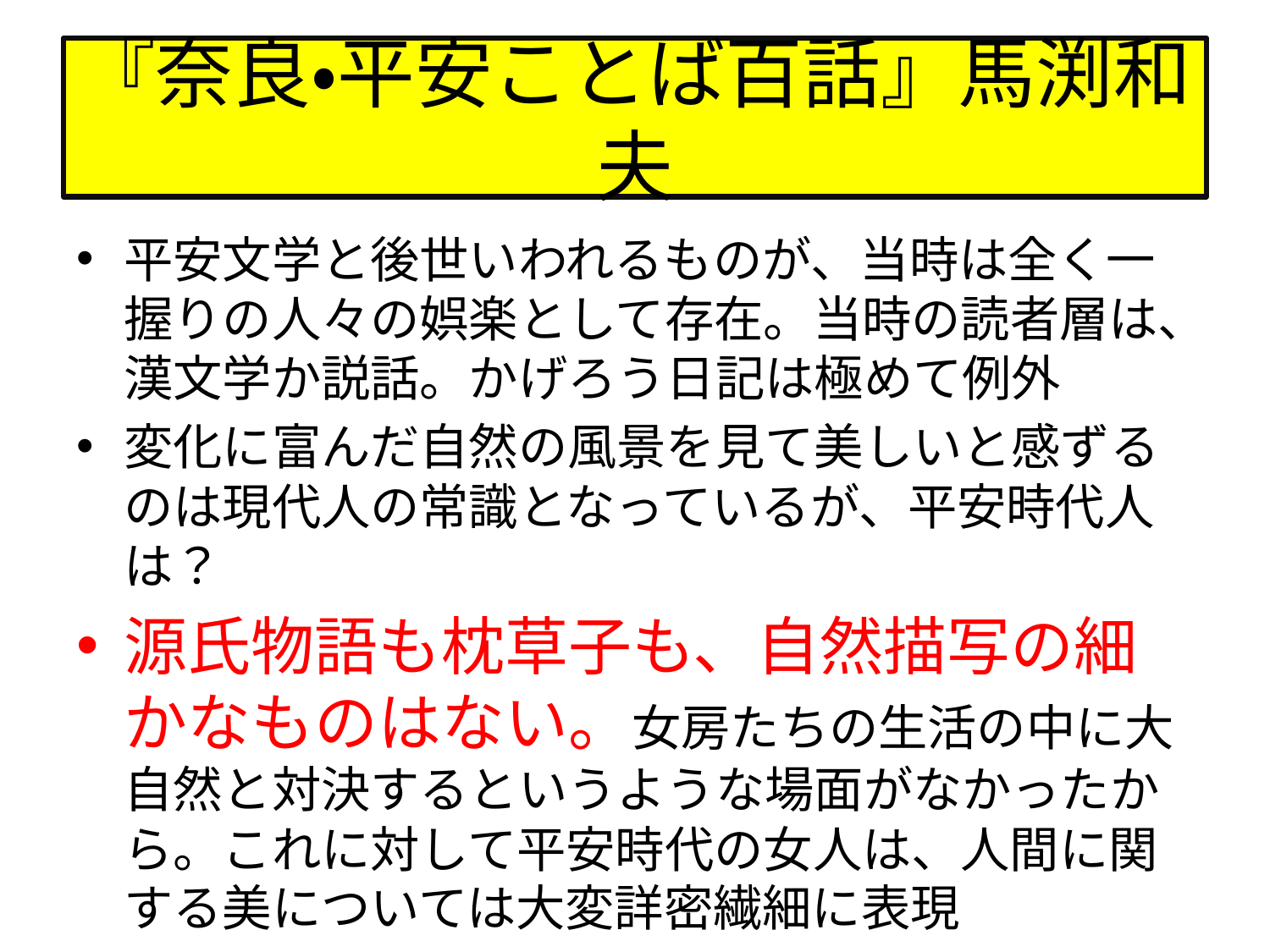

# 『奈良・平安ことば百話』馬渕和夫
平安文学と後世いわれるものが、当時は全く一握りの人々の娯楽として存在。当時の読者層は、漢文学か説話。かげろう日記は極めて例外
変化に富んだ自然の風景を見て美しいと感ずるのは現代人の常識となっているが、平安時代人は？
源氏物語も枕草子も、自然描写の細かなものはない。女房たちの生活の中に大自然と対決するというような場面がなかったから。これに対して平安時代の女人は、人間に関する美については大変詳密繊細に表現